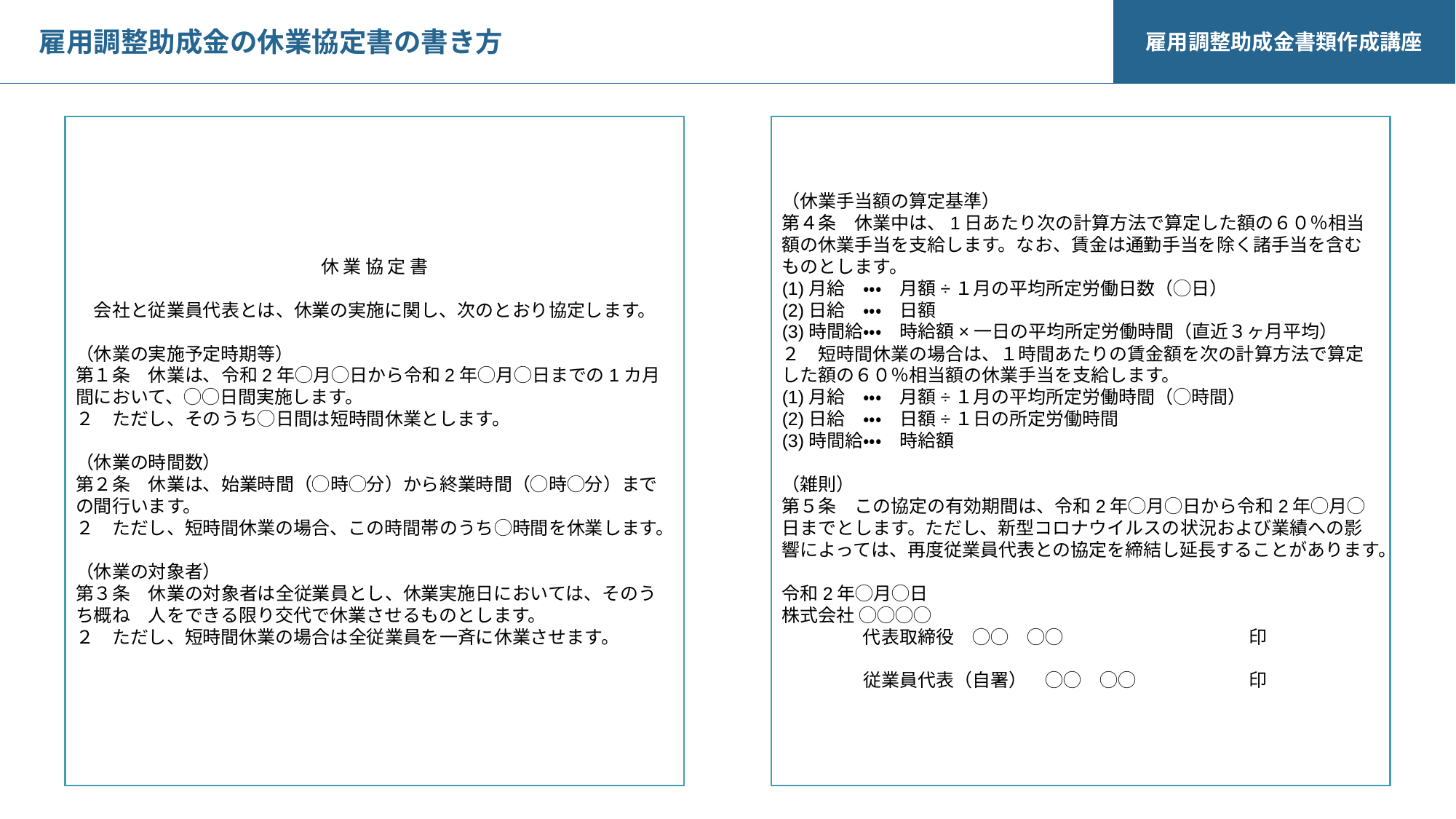

雇用調整助成金書類作成講座
雇用調整助成金の休業協定書の書き方
休 業 協 定 書

　会社と従業員代表とは、休業の実施に関し、次のとおり協定します。

（休業の実施予定時期等）
第１条　休業は、令和2年◯月◯日から令和2年◯月◯日までの1カ月間において、◯◯日間実施します。
２　ただし、そのうち◯日間は短時間休業とします。

（休業の時間数）
第２条　休業は、始業時間（◯時◯分）から終業時間（◯時◯分）までの間行います。
２　ただし、短時間休業の場合、この時間帯のうち◯時間を休業します。

（休業の対象者）
第３条　休業の対象者は全従業員とし、休業実施日においては、そのうち概ね　人をできる限り交代で休業させるものとします。
２　ただし、短時間休業の場合は全従業員を一斉に休業させます。
（休業手当額の算定基準）
第４条　休業中は、1日あたり次の計算方法で算定した額の６０％相当額の休業手当を支給します。なお、賃金は通勤手当を除く諸手当を含むものとします。
(1)月給　・・・　月額÷１月の平均所定労働日数（◯日）
(2)日給　・・・　日額
(3)時間給・・・　時給額×一日の平均所定労働時間（直近３ヶ月平均）
２　短時間休業の場合は、１時間あたりの賃金額を次の計算方法で算定した額の６０％相当額の休業手当を支給します。
(1)月給　・・・　月額÷１月の平均所定労働時間（◯時間）
(2)日給　・・・　日額÷１日の所定労働時間
(3)時間給・・・　時給額

（雑則）
第５条　この協定の有効期間は、令和2年◯月◯日から令和2年◯月◯日までとします。ただし、新型コロナウイルスの状況および業績への影響によっては、再度従業員代表との協定を締結し延長することがあります。

令和2年◯月◯日
株式会社 ◯◯◯◯
 　　　　代表取締役　◯◯　◯◯　　　　　　　　　　 印

 　　　　従業員代表（自署）　◯◯　◯◯ 　　　　　　印